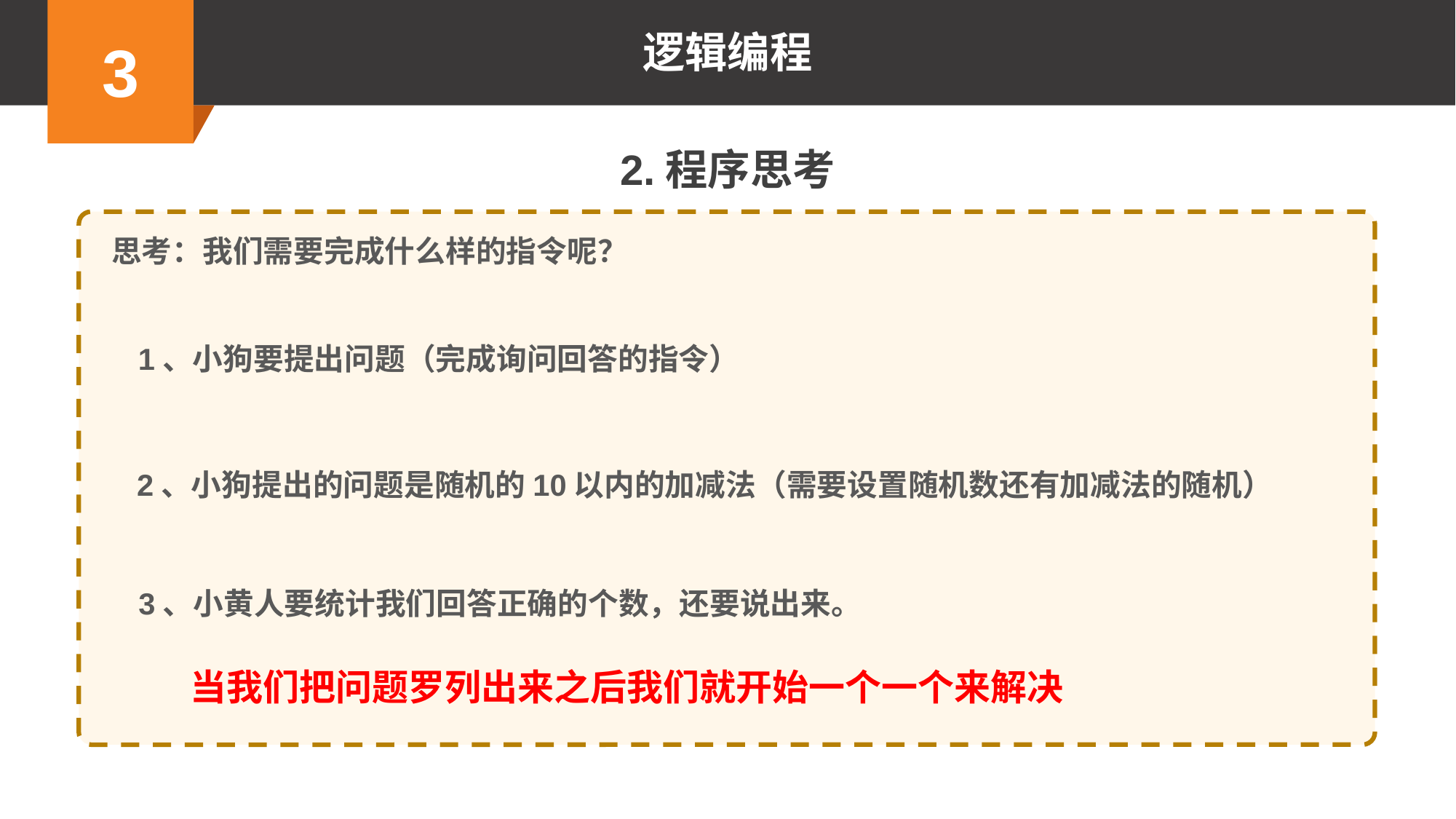

2.程序思考
思考：我们需要完成什么样的指令呢？
1、小狗要提出问题（完成询问回答的指令）
2、小狗提出的问题是随机的10以内的加减法（需要设置随机数还有加减法的随机）
3、小黄人要统计我们回答正确的个数，还要说出来。
当我们把问题罗列出来之后我们就开始一个一个来解决